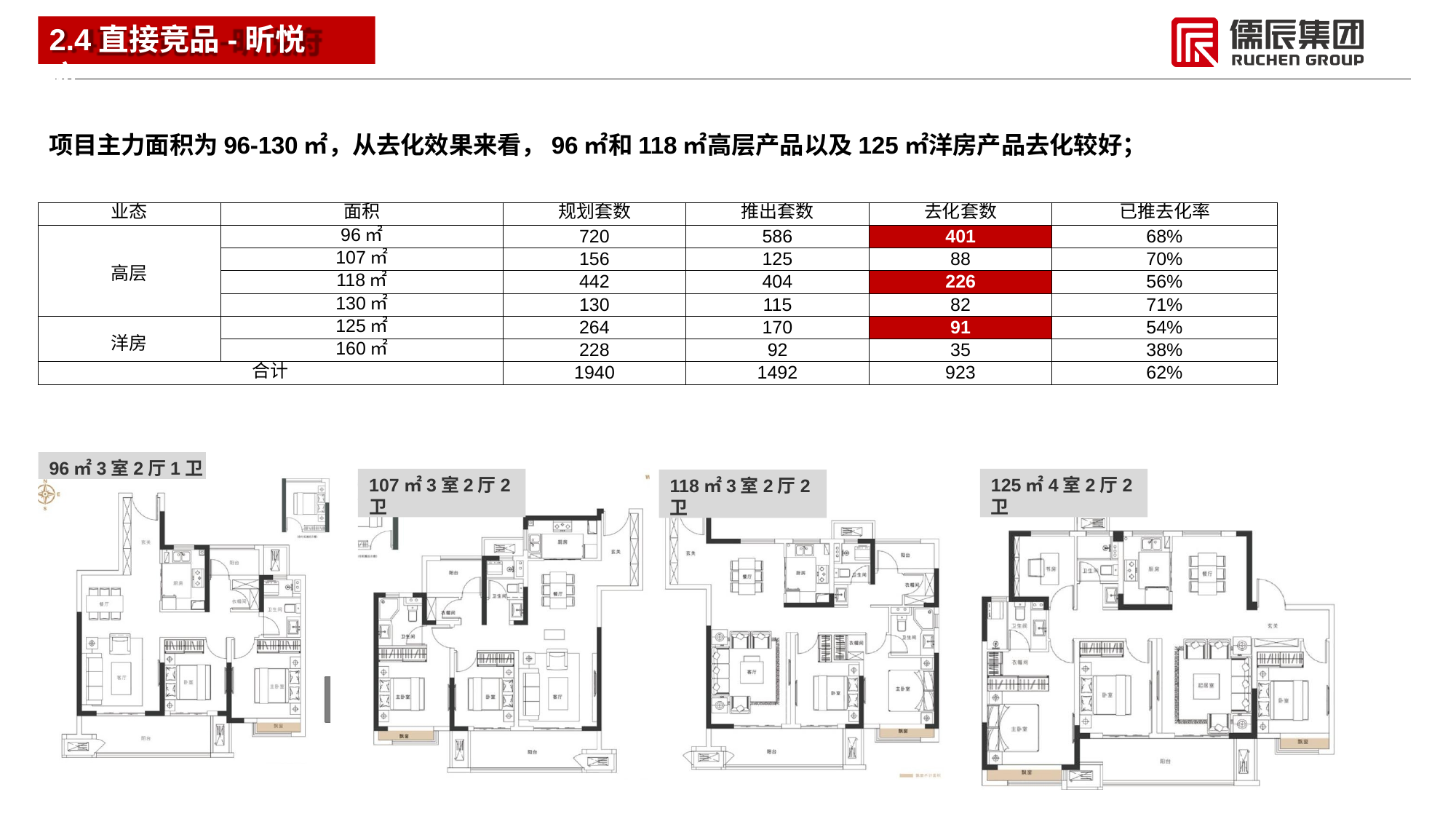

# 2.4直接竞品-昕悦府

项目主力面积为96-130㎡，从去化效果来看，96㎡和118㎡高层产品以及125㎡洋房产品去化较好；
| 业态 | 面积 | 规划套数 | 推出套数 | 去化套数 | 已推去化率 |
| --- | --- | --- | --- | --- | --- |
| 高层 | 96㎡ | 720 | 586 | 401 | 68% |
|  | 107㎡ | 156 | 125 | 88 | 70% |
|  | 118㎡ | 442 | 404 | 226 | 56% |
|  | 130㎡ | 130 | 115 | 82 | 71% |
| 洋房 | 125㎡ | 264 | 170 | 91 | 54% |
|  | 160㎡ | 228 | 92 | 35 | 38% |
| 合计 |  | 1940 | 1492 | 923 | 62% |
96㎡3室2厅1卫

107㎡3室2厅2卫
125㎡4室2厅2卫
118㎡3室2厅2卫